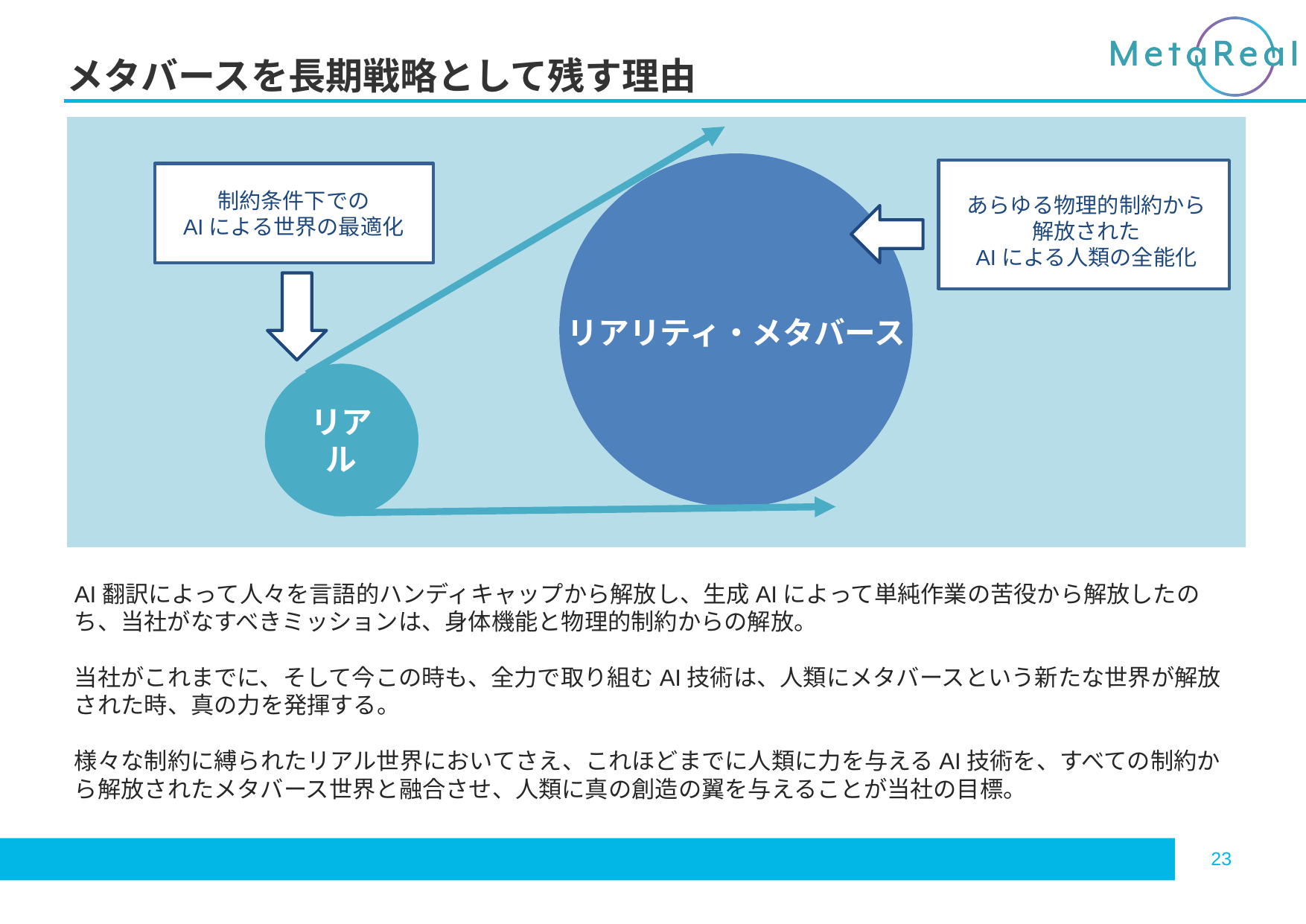

# メタバースを長期戦略として残す理由

制約条件下での
AIによる世界の最適化
あらゆる物理的制約から
解放された
AIによる人類の全能化

リアリティ・メタバース
リアル
AI翻訳によって人々を言語的ハンディキャップから解放し、生成AIによって単純作業の苦役から解放したのち、当社がなすべきミッションは、身体機能と物理的制約からの解放。
当社がこれまでに、そして今この時も、全力で取り組むAI技術は、人類にメタバースという新たな世界が解放された時、真の力を発揮する。
様々な制約に縛られたリアル世界においてさえ、これほどまでに人類に力を与えるAI技術を、すべての制約から解放されたメタバース世界と融合させ、人類に真の創造の翼を与えることが当社の目標。
23